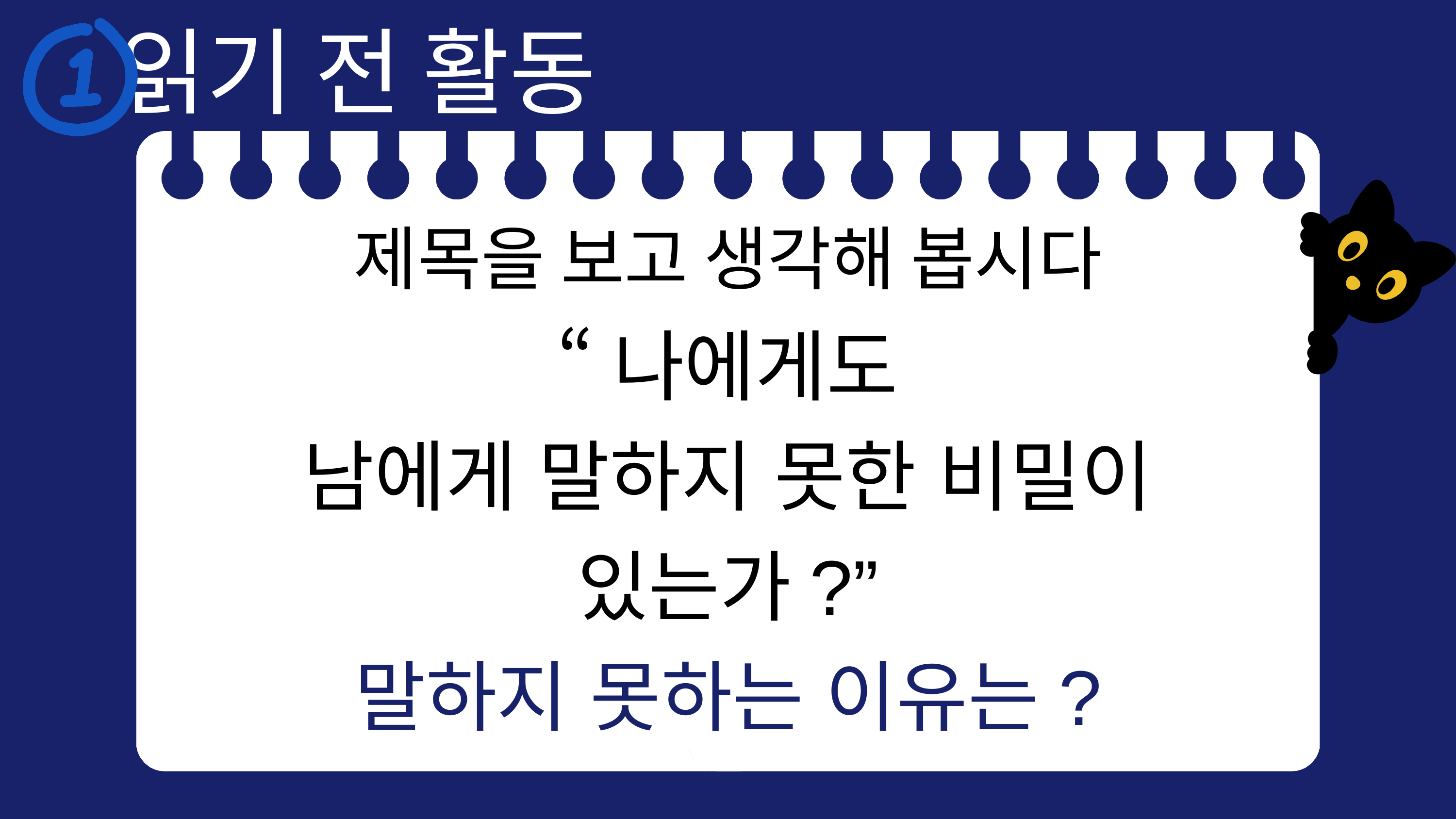

읽기 전 활동

“나에게도
남에게 말하지 못한 비밀이 있는가?”
말하지 못하는 이유는?

제목을 보고 생각해 봅시다